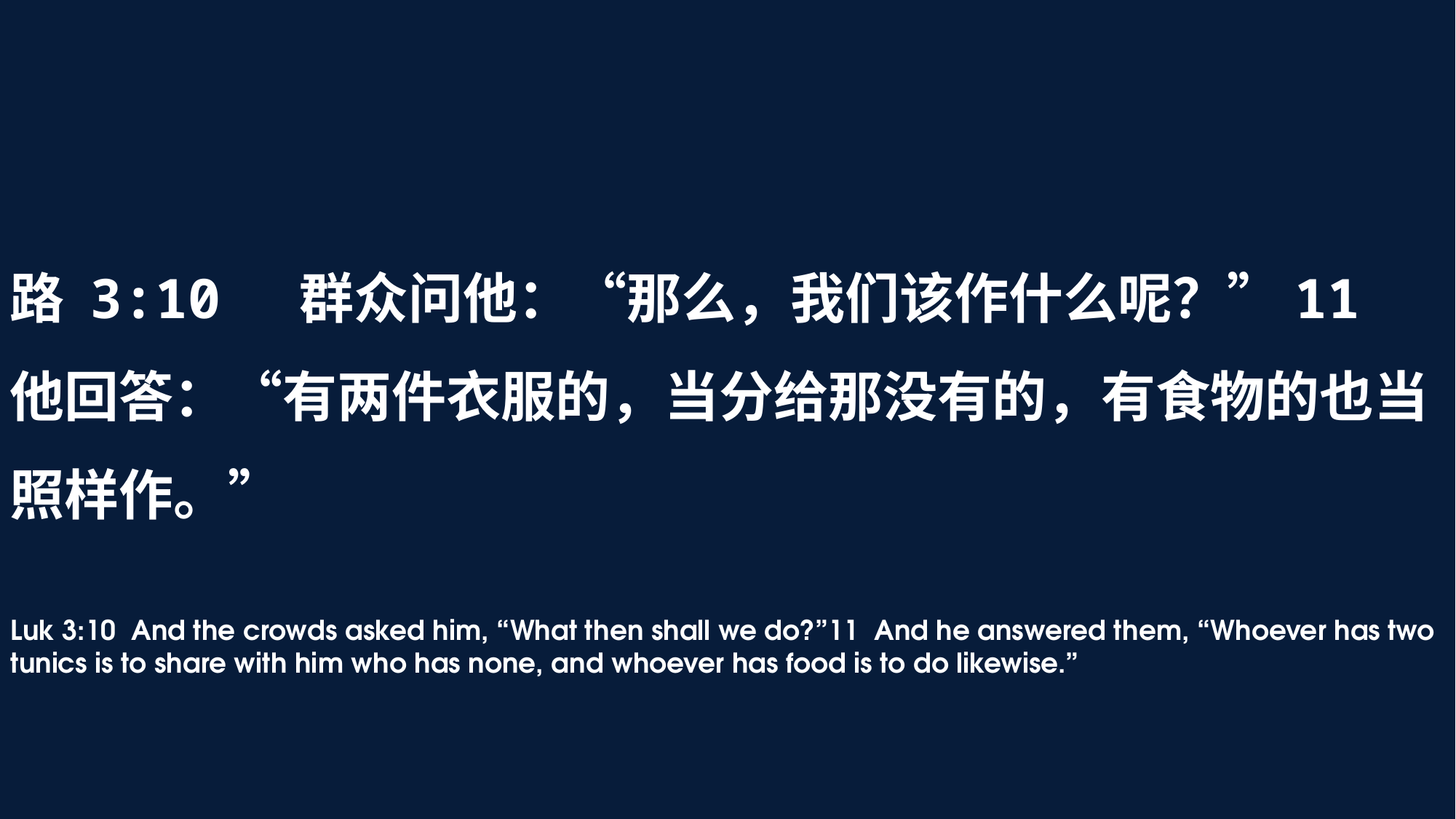

路 3:10  群众问他：“那么，我们该作什么呢？”11  他回答：“有两件衣服的，当分给那没有的，有食物的也当照样作。”
Luk 3:10  And the crowds asked him, “What then shall we do?”11  And he answered them, “Whoever has two tunics is to share with him who has none, and whoever has food is to do likewise.”